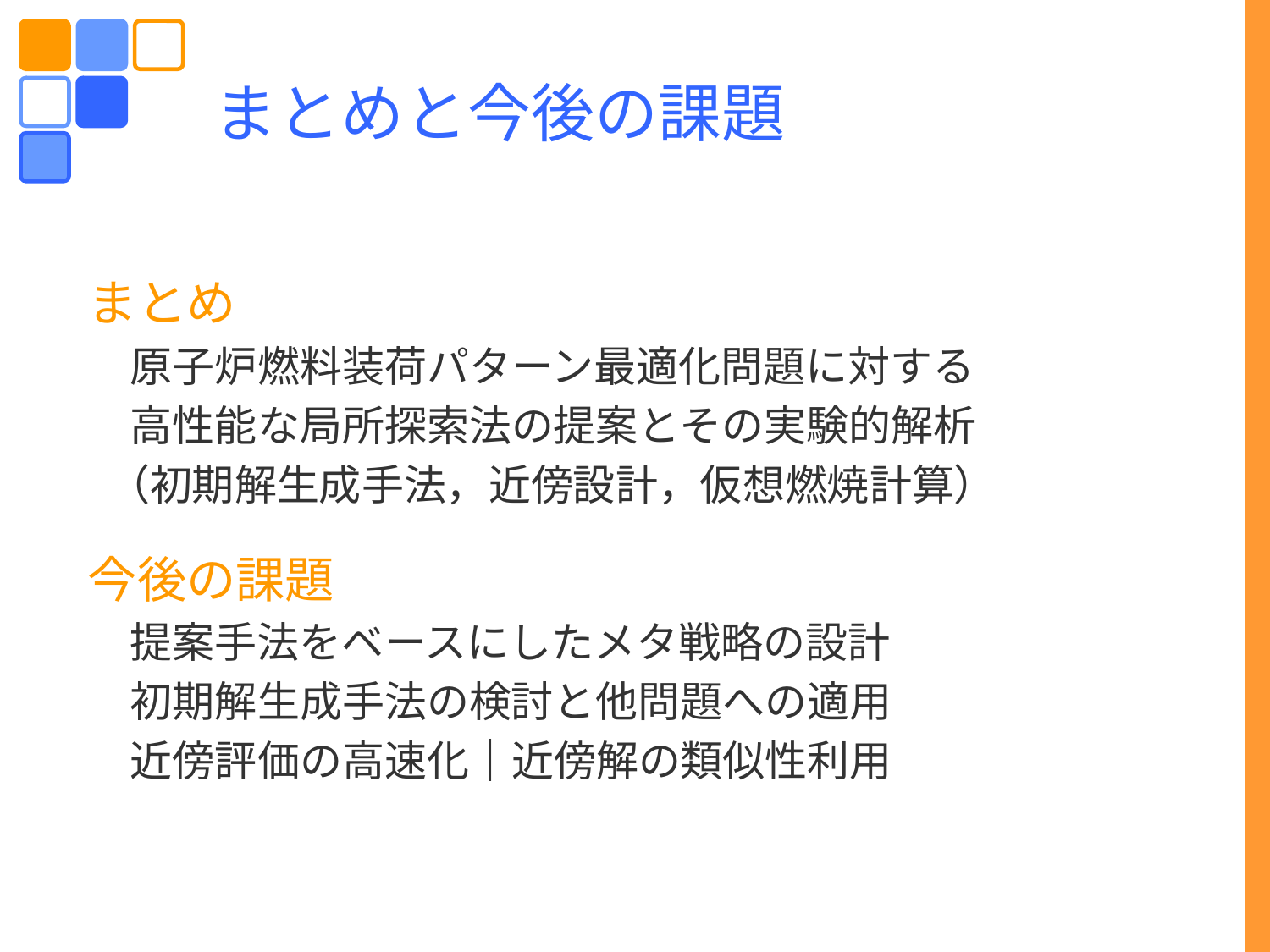

# まとめと今後の課題
まとめ
　原子炉燃料装荷パターン最適化問題に対する
　高性能な局所探索法の提案とその実験的解析
 （初期解生成手法，近傍設計，仮想燃焼計算）
今後の課題
　提案手法をベースにしたメタ戦略の設計
　初期解生成手法の検討と他問題への適用
　近傍評価の高速化｜近傍解の類似性利用